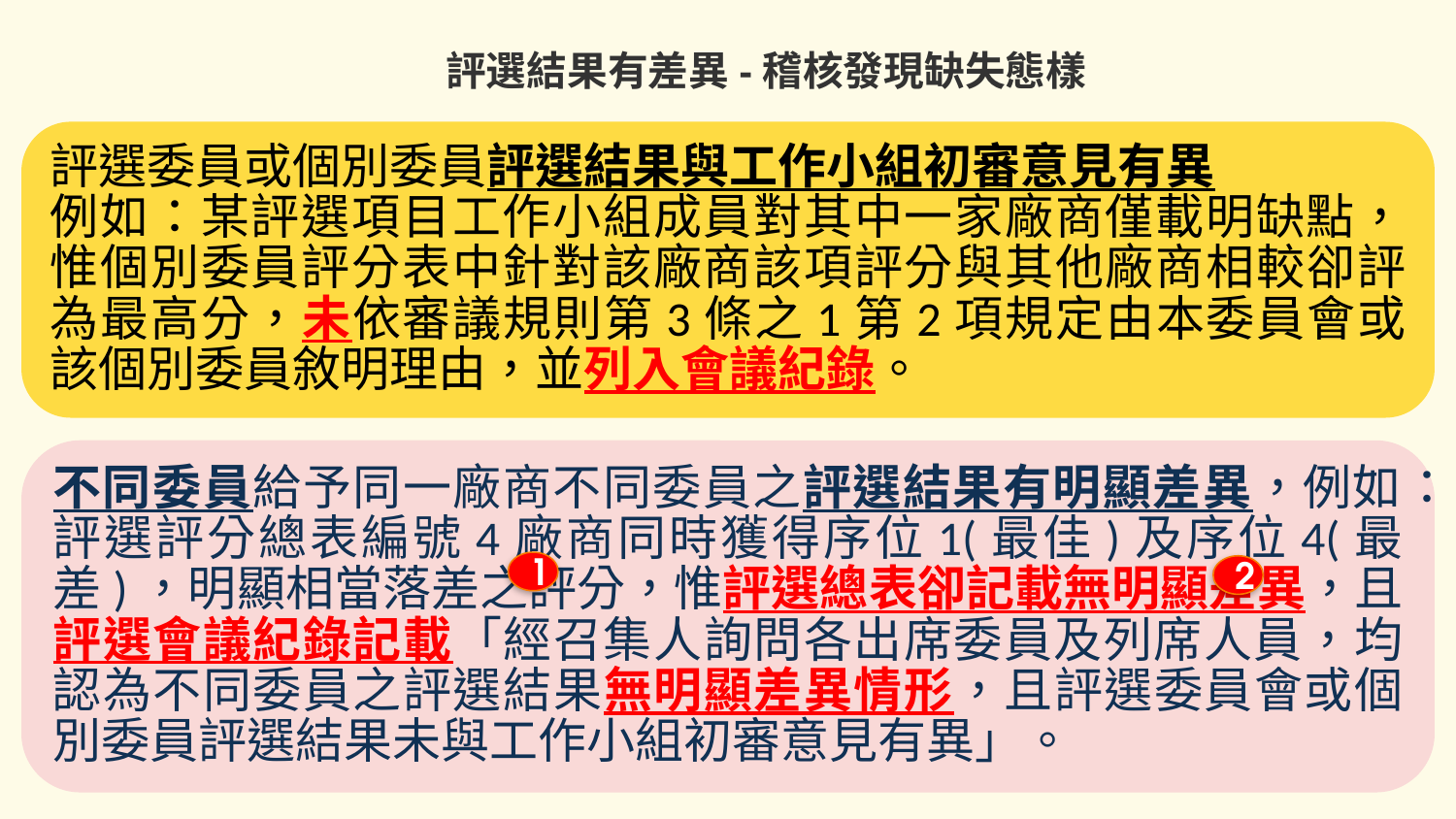

評選結果有差異-稽核發現缺失態樣
評選委員或個別委員評選結果與工作小組初審意見有異
例如：某評選項目工作小組成員對其中一家廠商僅載明缺點，惟個別委員評分表中針對該廠商該項評分與其他廠商相較卻評為最高分，未依審議規則第3條之1第2項規定由本委員會或該個別委員敘明理由，並列入會議紀錄。
不同委員給予同一廠商不同委員之評選結果有明顯差異，例如：評選評分總表編號4廠商同時獲得序位1(最佳)及序位4(最差)，明顯相當落差之評分，惟評選總表卻記載無明顯差異，且評選會議紀錄記載「經召集人詢問各出席委員及列席人員，均認為不同委員之評選結果無明顯差異情形，且評選委員會或個別委員評選結果未與工作小組初審意見有異」。
1
2